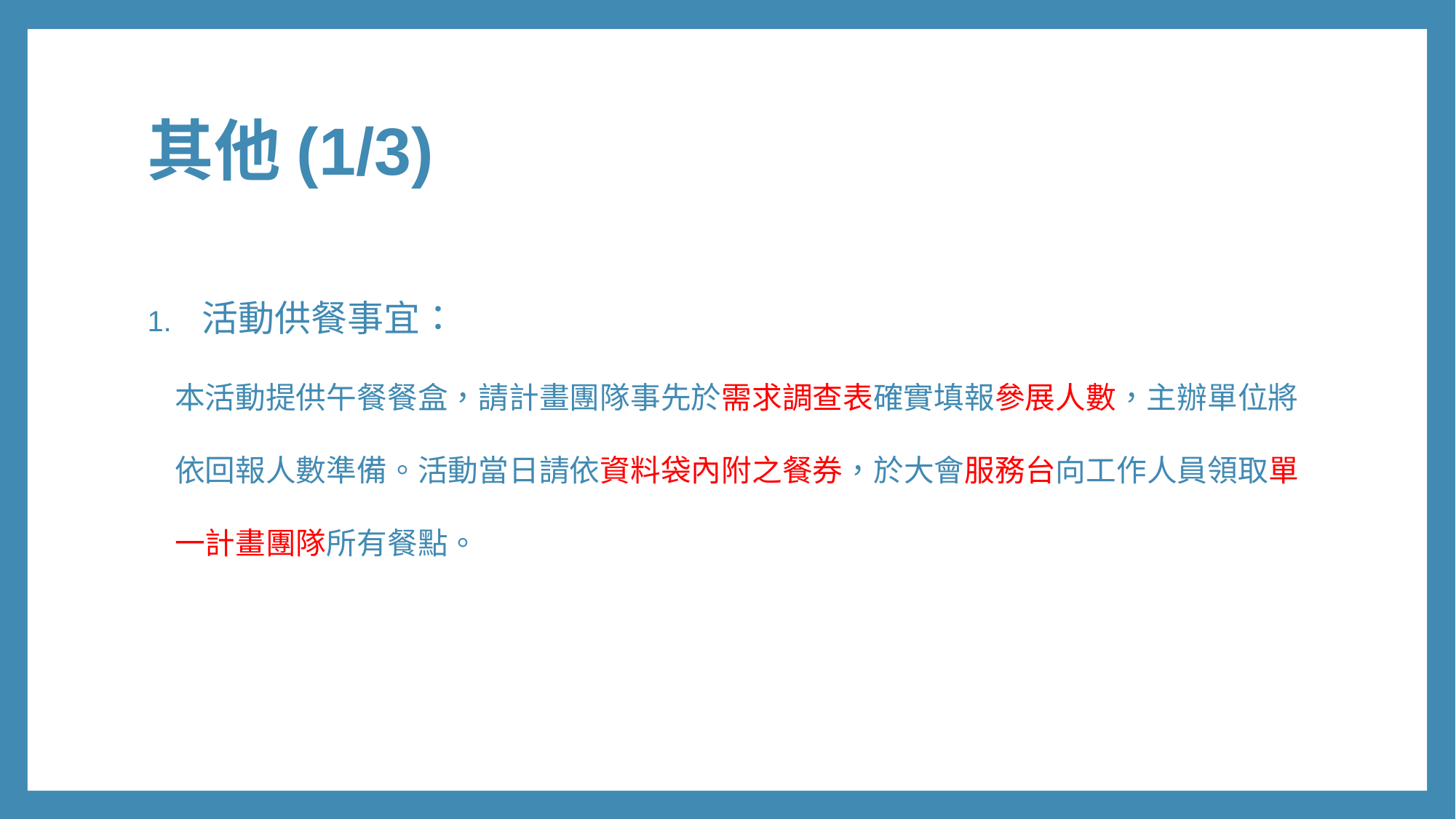

# 其他(1/3)
活動供餐事宜：
本活動提供午餐餐盒，請計畫團隊事先於需求調查表確實填報參展人數，主辦單位將依回報人數準備。活動當日請依資料袋內附之餐券，於大會服務台向工作人員領取單一計畫團隊所有餐點。